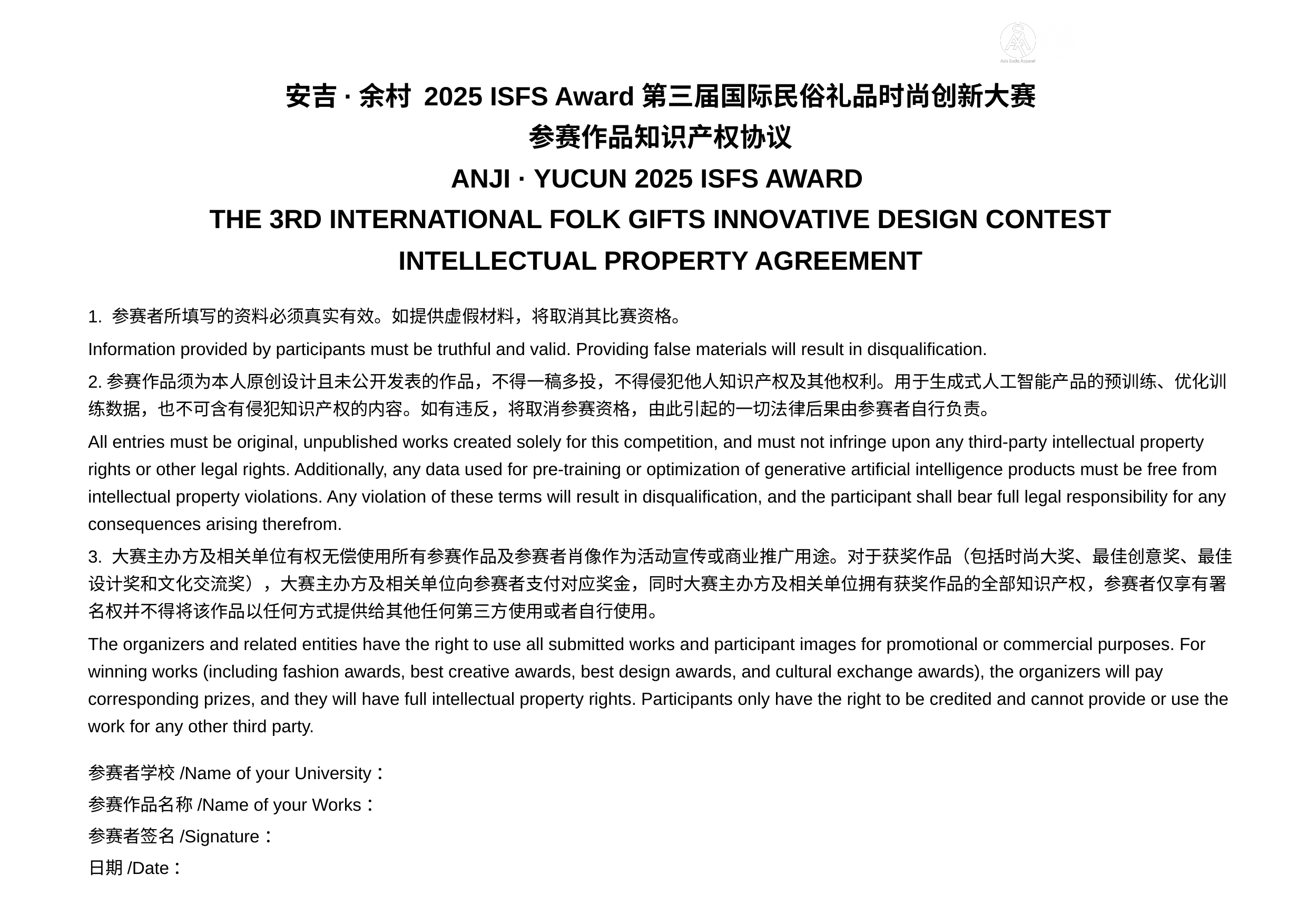

安吉·余村 2025 ISFS Award第三届国际民俗礼品时尚创新大赛
参赛作品知识产权协议
ANJI · YUCUN 2025 ISFS AWARD
THE 3RD INTERNATIONAL FOLK GIFTS INNOVATIVE DESIGN CONTEST INTELLECTUAL PROPERTY AGREEMENT
1. 参赛者所填写的资料必须真实有效。如提供虚假材料，将取消其比赛资格。
Information provided by participants must be truthful and valid. Providing false materials will result in disqualification.
2.参赛作品须为本人原创设计且未公开发表的作品，不得一稿多投，不得侵犯他人知识产权及其他权利。用于生成式人工智能产品的预训练、优化训练数据，也不可含有侵犯知识产权的内容。如有违反，将取消参赛资格，由此引起的一切法律后果由参赛者自行负责。
All entries must be original, unpublished works created solely for this competition, and must not infringe upon any third-party intellectual property rights or other legal rights. Additionally, any data used for pre-training or optimization of generative artificial intelligence products must be free from intellectual property violations. Any violation of these terms will result in disqualification, and the participant shall bear full legal responsibility for any consequences arising therefrom.
3. 大赛主办方及相关单位有权无偿使用所有参赛作品及参赛者肖像作为活动宣传或商业推广用途。对于获奖作品（包括时尚大奖、最佳创意奖、最佳设计奖和文化交流奖），大赛主办方及相关单位向参赛者支付对应奖金，同时大赛主办方及相关单位拥有获奖作品的全部知识产权，参赛者仅享有署名权并不得将该作品以任何方式提供给其他任何第三方使用或者自行使用。
The organizers and related entities have the right to use all submitted works and participant images for promotional or commercial purposes. For winning works (including fashion awards, best creative awards, best design awards, and cultural exchange awards), the organizers will pay corresponding prizes, and they will have full intellectual property rights. Participants only have the right to be credited and cannot provide or use the work for any other third party.

参赛者学校/Name of your University：
参赛作品名称/Name of your Works：
参赛者签名/Signature：
日期/Date：